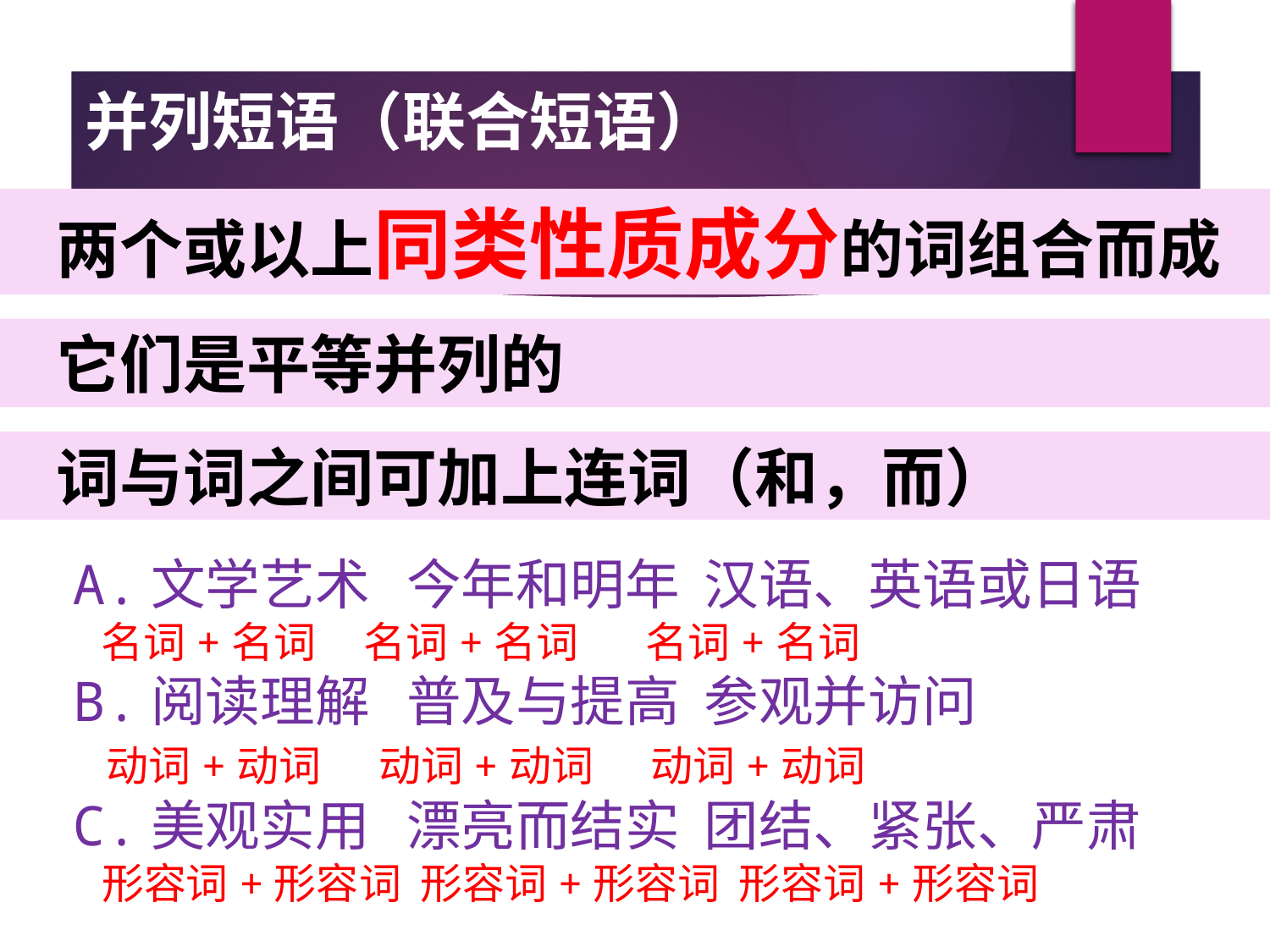

并列短语（联合短语）
  两个或以上同类性质成分的词组合而成
  它们是平等并列的
  词与词之间可加上连词（和，而）
A.文学艺术   今年和明年  汉语、英语或日语
    名词+名词     名词+名词       名词+名词
B.阅读理解   普及与提高  参观并访问
  动词+动词      动词+动词      动词+动词
C.美观实用   漂亮而结实  团结、紧张、严肃
  形容词+形容词  形容词+形容词  形容词+形容词